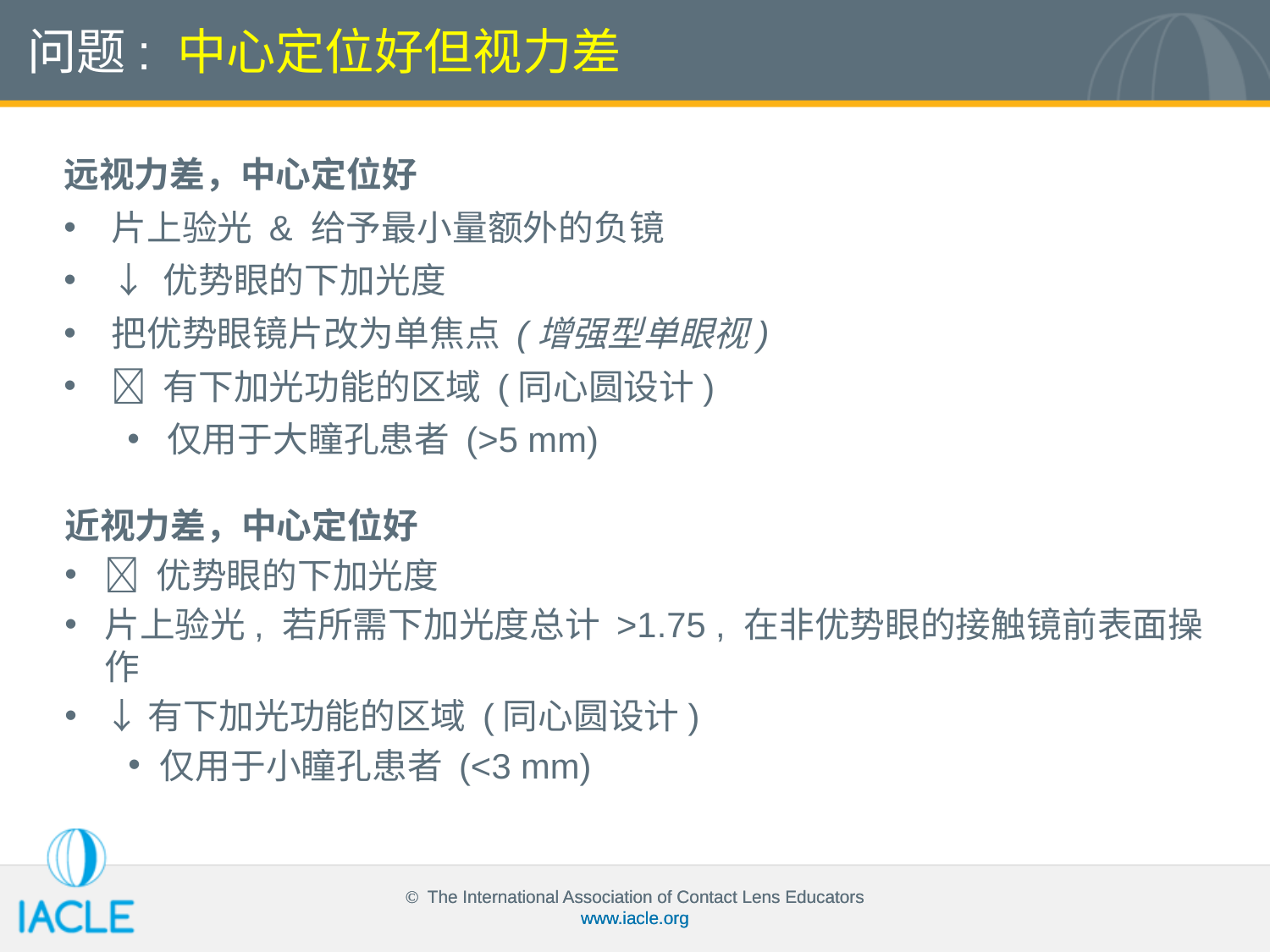

问题: 中心定位好但视力差
远视力差，中心定位好
片上验光 & 给予最小量额外的负镜
↓ 优势眼的下加光度
把优势眼镜片改为单焦点 (增强型单眼视)
↑ 有下加光功能的区域 (同心圆设计)
仅用于大瞳孔患者 (>5 mm)

近视力差，中心定位好
↑ 优势眼的下加光度
片上验光, 若所需下加光度总计 >1.75 , 在非优势眼的接触镜前表面操作
↓有下加光功能的区域 (同心圆设计)
仅用于小瞳孔患者 (<3 mm)